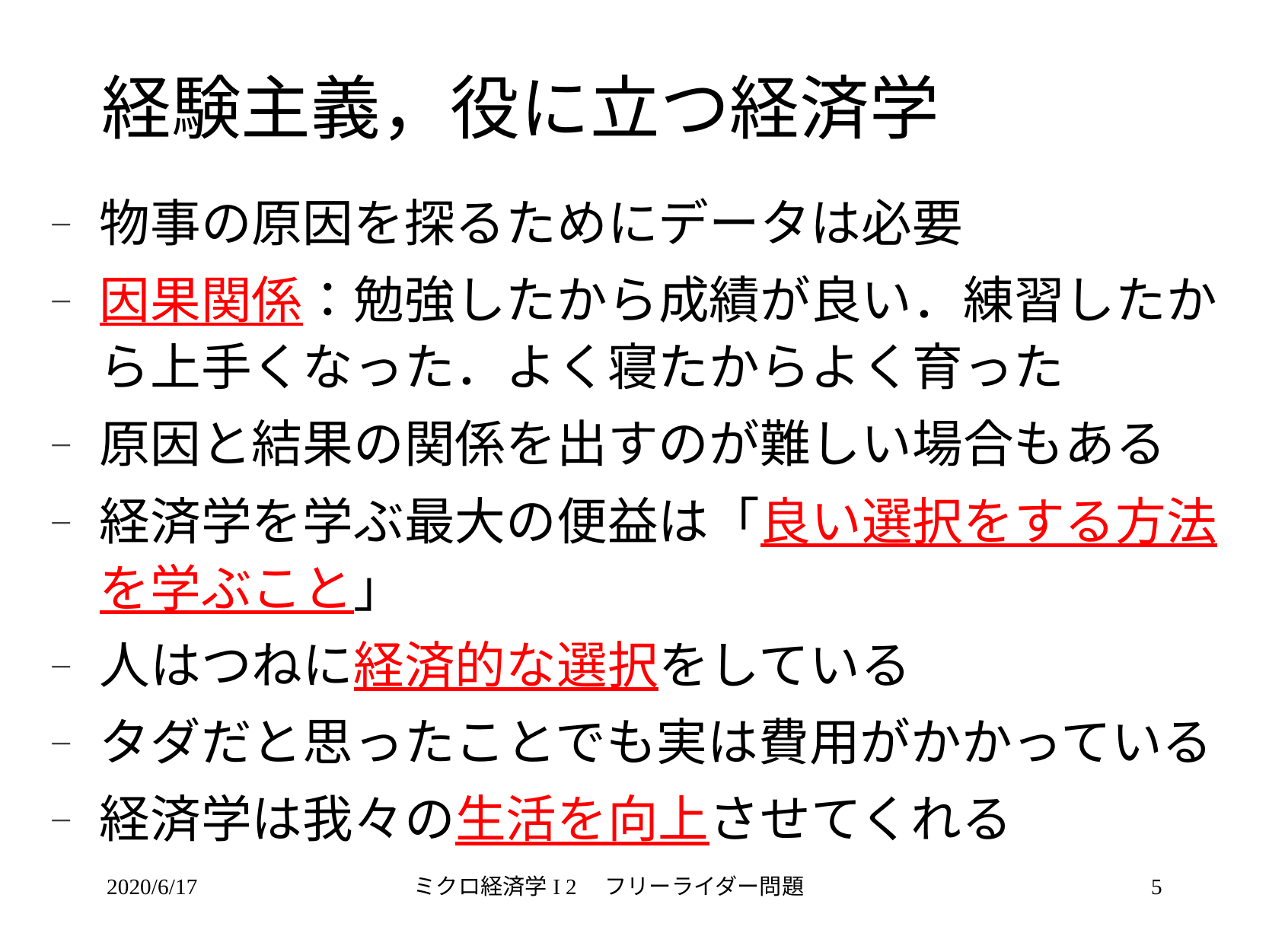

# 経験主義，役に立つ経済学
物事の原因を探るためにデータは必要
因果関係：勉強したから成績が良い．練習したから上手くなった．よく寝たからよく育った
原因と結果の関係を出すのが難しい場合もある
経済学を学ぶ最大の便益は「良い選択をする方法を学ぶこと」
人はつねに経済的な選択をしている
タダだと思ったことでも実は費用がかかっている
経済学は我々の生活を向上させてくれる
2020/6/17
ミクロ経済学I 2　フリーライダー問題
5